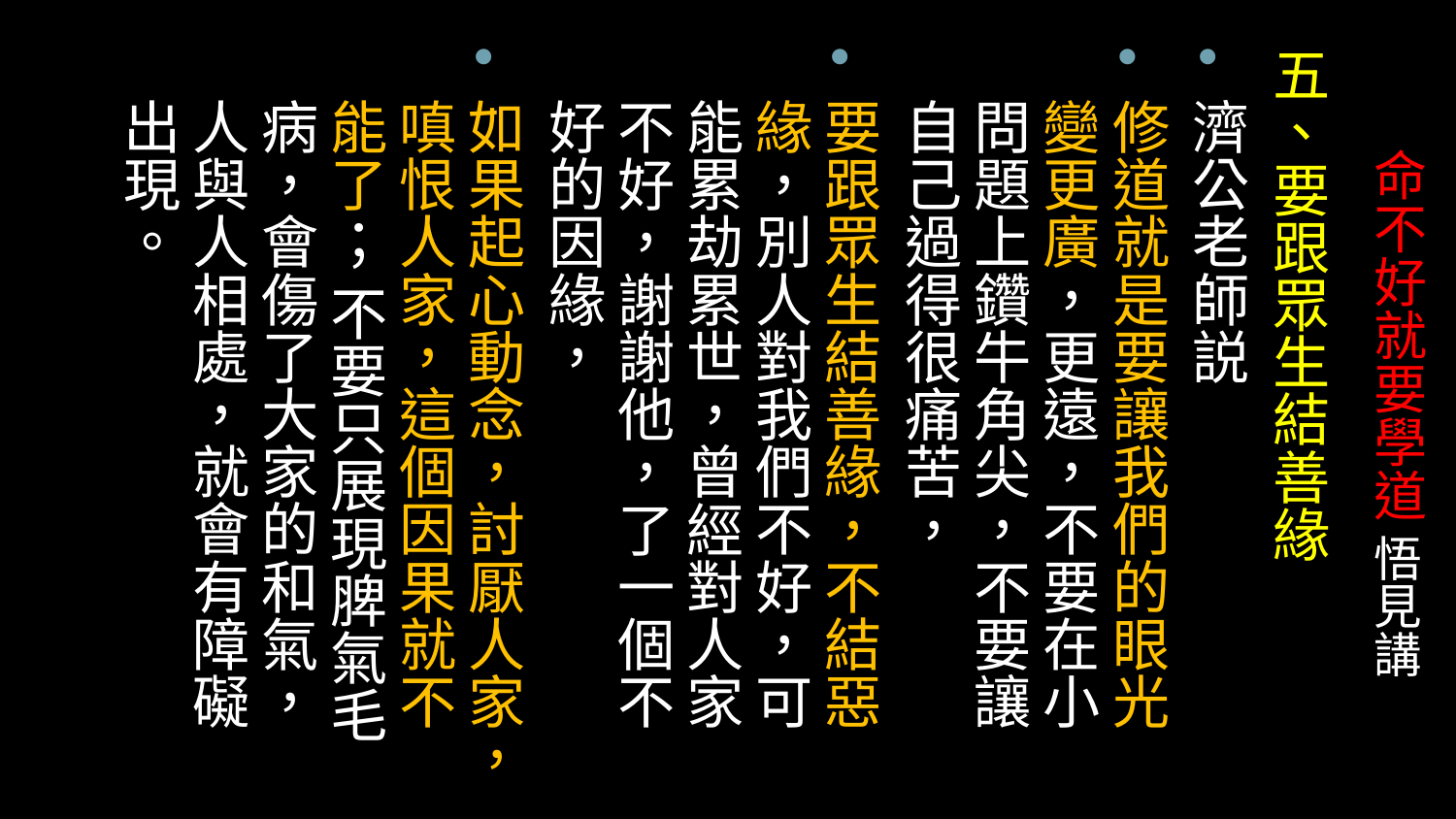

五、要跟眾生結善緣
濟公老師説
修道就是要讓我們的眼光變更廣，更遠，不要在小問題上鑽牛角尖，不要讓自己過得很痛苦，
要跟眾生結善緣，不結惡緣，別人對我們不好，可能累劫累世，曾經對人家不好，謝謝他，了一個不好的因緣，
如果起心動念，討厭人家，嗔恨人家，這個因果就不能了； 不要只展現脾氣毛病，會傷了大家的和氣，人與人相處，就會有障礙出現。

# 命不好就要學道 悟見講